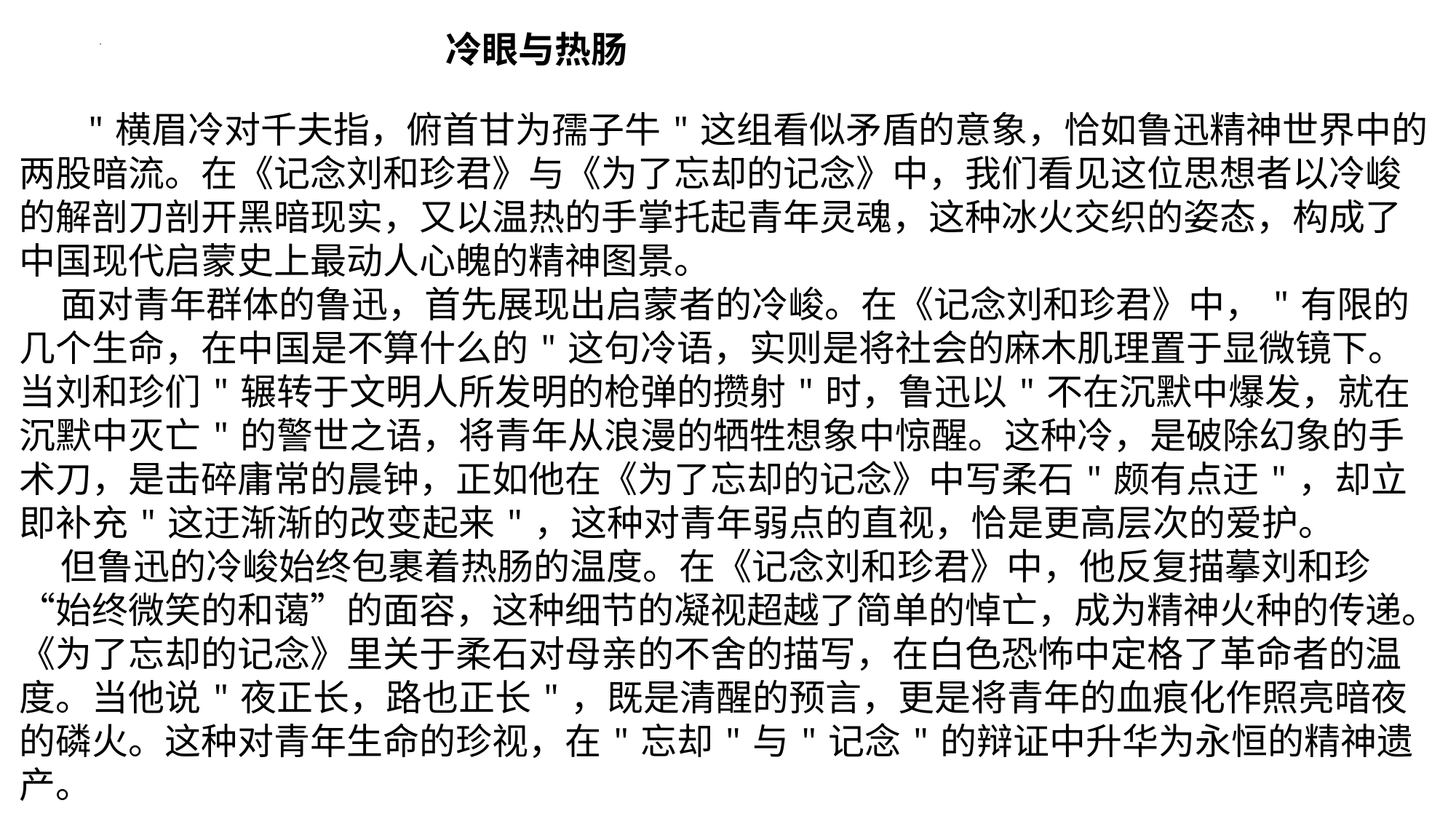

冷眼与热肠

   "横眉冷对千夫指，俯首甘为孺子牛"这组看似矛盾的意象，恰如鲁迅精神世界中的两股暗流。在《记念刘和珍君》与《为了忘却的记念》中，我们看见这位思想者以冷峻的解剖刀剖开黑暗现实，又以温热的手掌托起青年灵魂，这种冰火交织的姿态，构成了中国现代启蒙史上最动人心魄的精神图景。
    面对青年群体的鲁迅，首先展现出启蒙者的冷峻。在《记念刘和珍君》中，"有限的几个生命，在中国是不算什么的"这句冷语，实则是将社会的麻木肌理置于显微镜下。当刘和珍们"辗转于文明人所发明的枪弹的攒射"时，鲁迅以"不在沉默中爆发，就在沉默中灭亡"的警世之语，将青年从浪漫的牺牲想象中惊醒。这种冷，是破除幻象的手术刀，是击碎庸常的晨钟，正如他在《为了忘却的记念》中写柔石"颇有点迂"，却立即补充"这迂渐渐的改变起来"，这种对青年弱点的直视，恰是更高层次的爱护。
    但鲁迅的冷峻始终包裹着热肠的温度。在《记念刘和珍君》中，他反复描摹刘和珍“始终微笑的和蔼”的面容，这种细节的凝视超越了简单的悼亡，成为精神火种的传递。《为了忘却的记念》里关于柔石对母亲的不舍的描写，在白色恐怖中定格了革命者的温度。当他说"夜正长，路也正长"，既是清醒的预言，更是将青年的血痕化作照亮暗夜的磷火。这种对青年生命的珍视，在"忘却"与"记念"的辩证中升华为永恒的精神遗产。